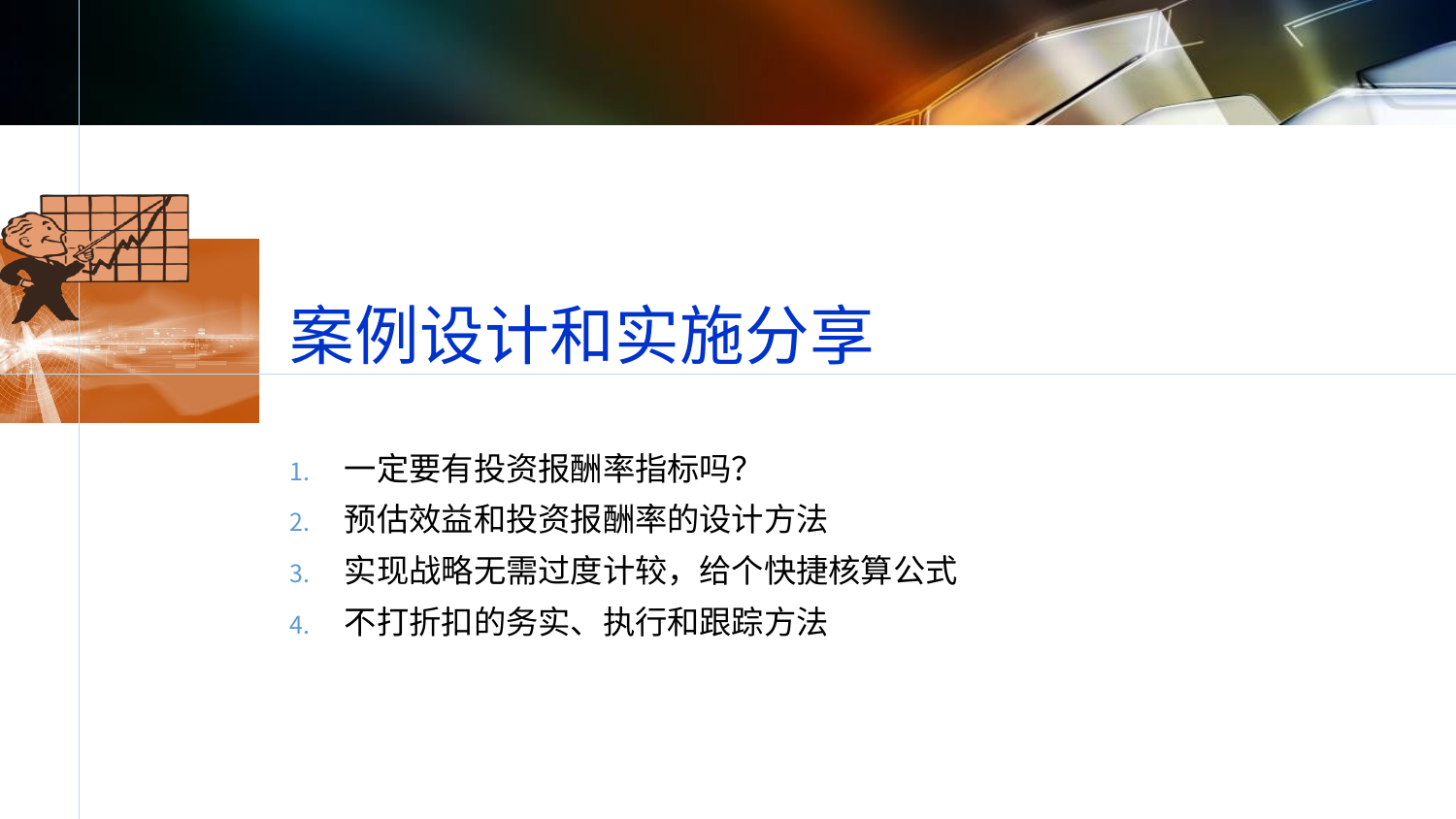

# 案例设计和实施分享

一定要有投资报酬率指标吗？
预估效益和投资报酬率的设计方法
实现战略无需过度计较，给个快捷核算公式
不打折扣的务实、执行和跟踪方法